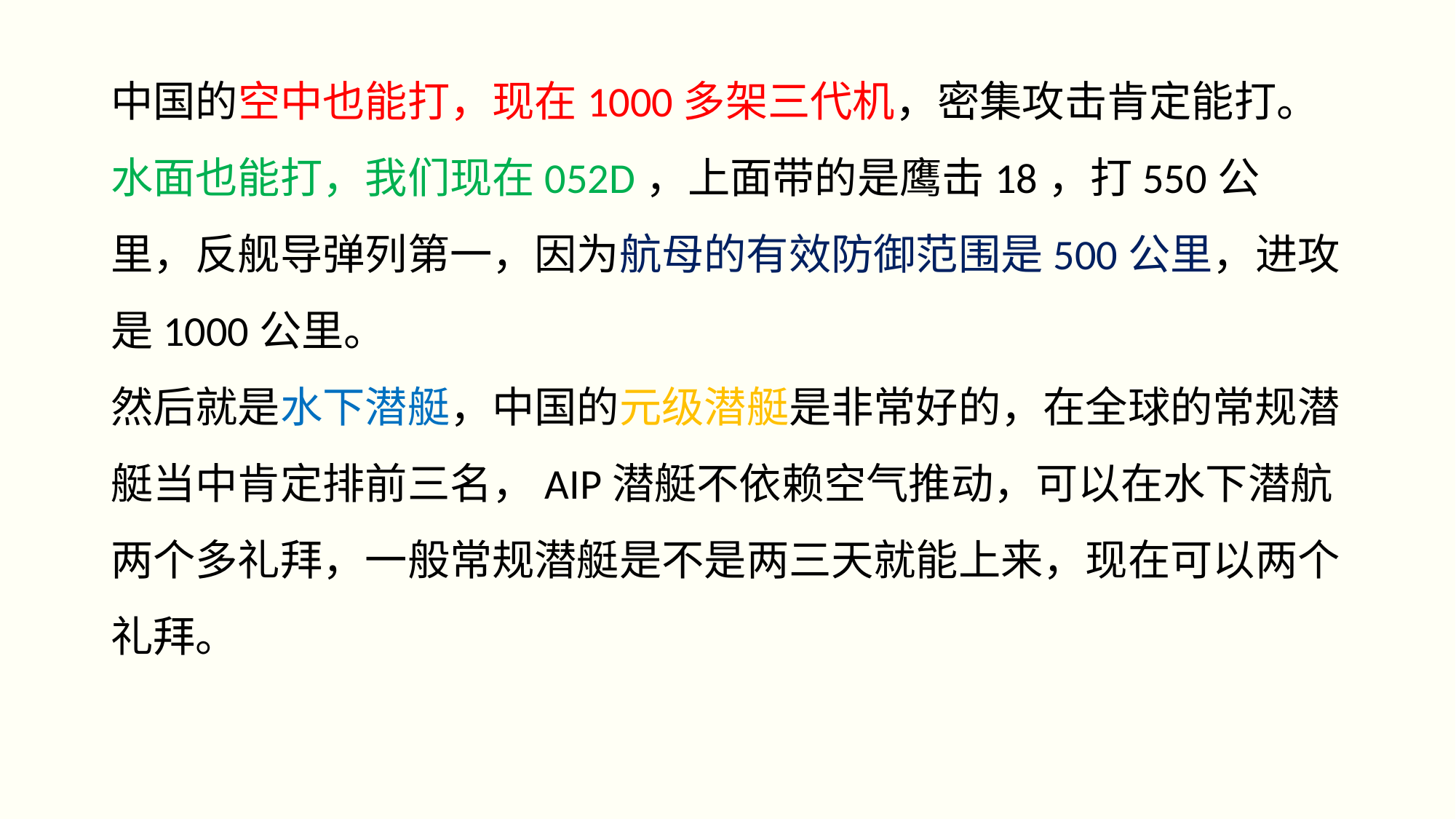

# 中国的空中也能打，现在1000多架三代机，密集攻击肯定能打。 水面也能打，我们现在052D，上面带的是鹰击18，打550公里，反舰导弹列第一，因为航母的有效防御范围是500公里，进攻是1000公里。 然后就是水下潜艇，中国的元级潜艇是非常好的，在全球的常规潜艇当中肯定排前三名，AIP潜艇不依赖空气推动，可以在水下潜航两个多礼拜，一般常规潜艇是不是两三天就能上来，现在可以两个礼拜。